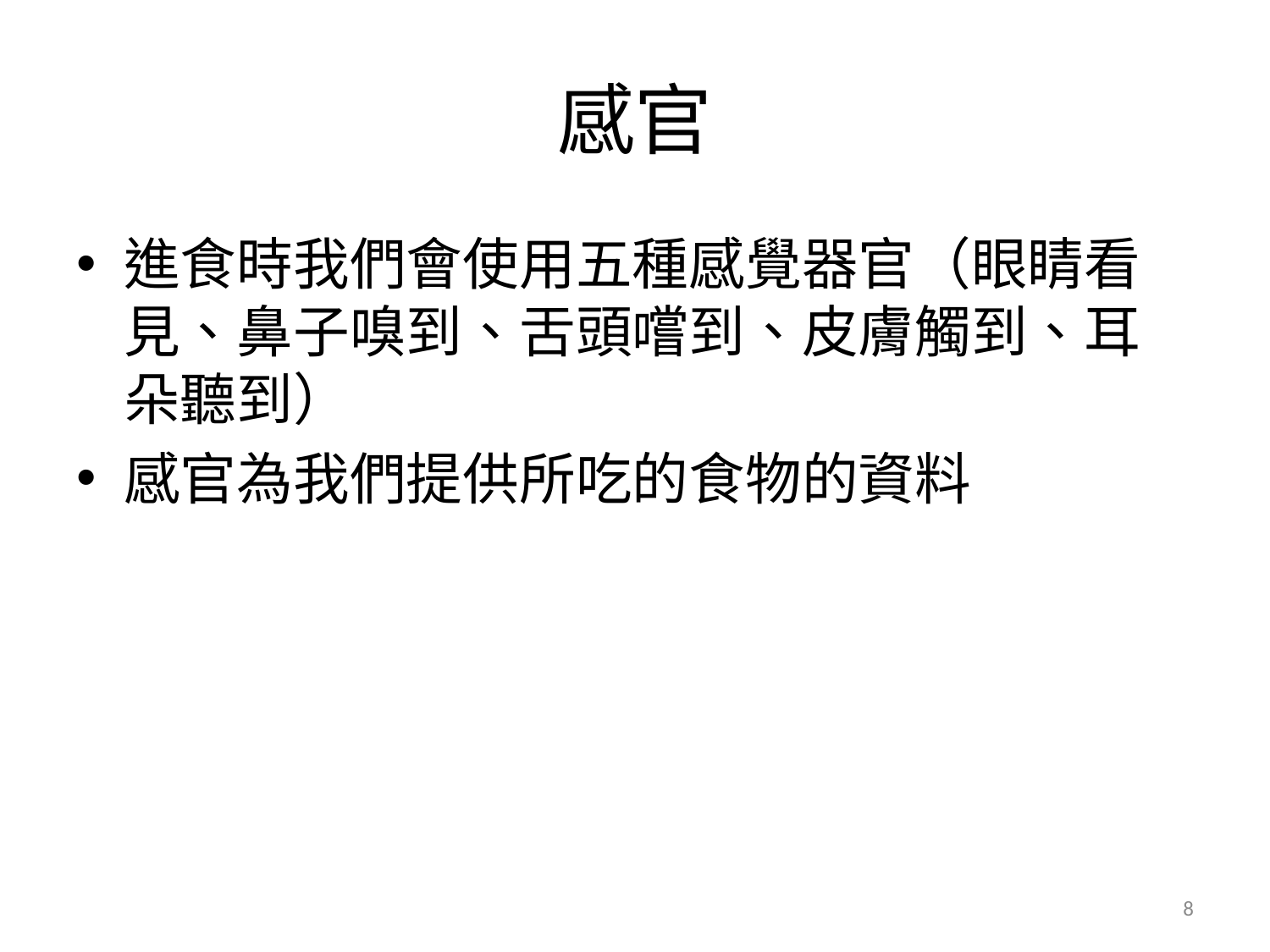

# 感官
進食時我們會使用五種感覺器官（眼睛看見、鼻子嗅到、舌頭嚐到、皮膚觸到、耳朵聽到）
感官為我們提供所吃的食物的資料
8